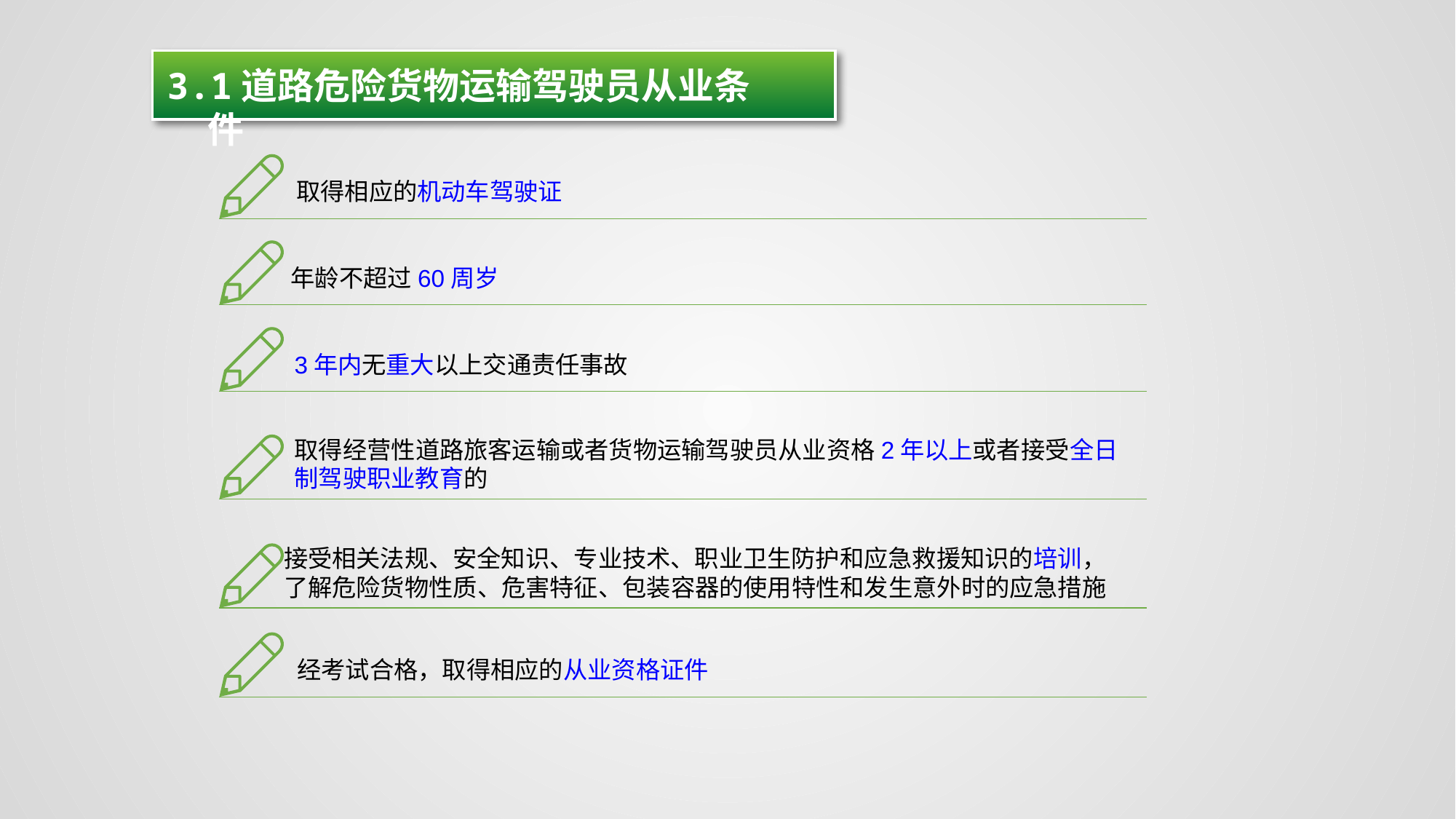

3.1道路危险货物运输驾驶员从业条件

取得相应的机动车驾驶证

年龄不超过60周岁

3年内无重大以上交通责任事故
取得经营性道路旅客运输或者货物运输驾驶员从业资格2年以上或者接受全日制驾驶职业教育的

接受相关法规、安全知识、专业技术、职业卫生防护和应急救援知识的培训，了解危险货物性质、危害特征、包装容器的使用特性和发生意外时的应急措施

经考试合格，取得相应的从业资格证件